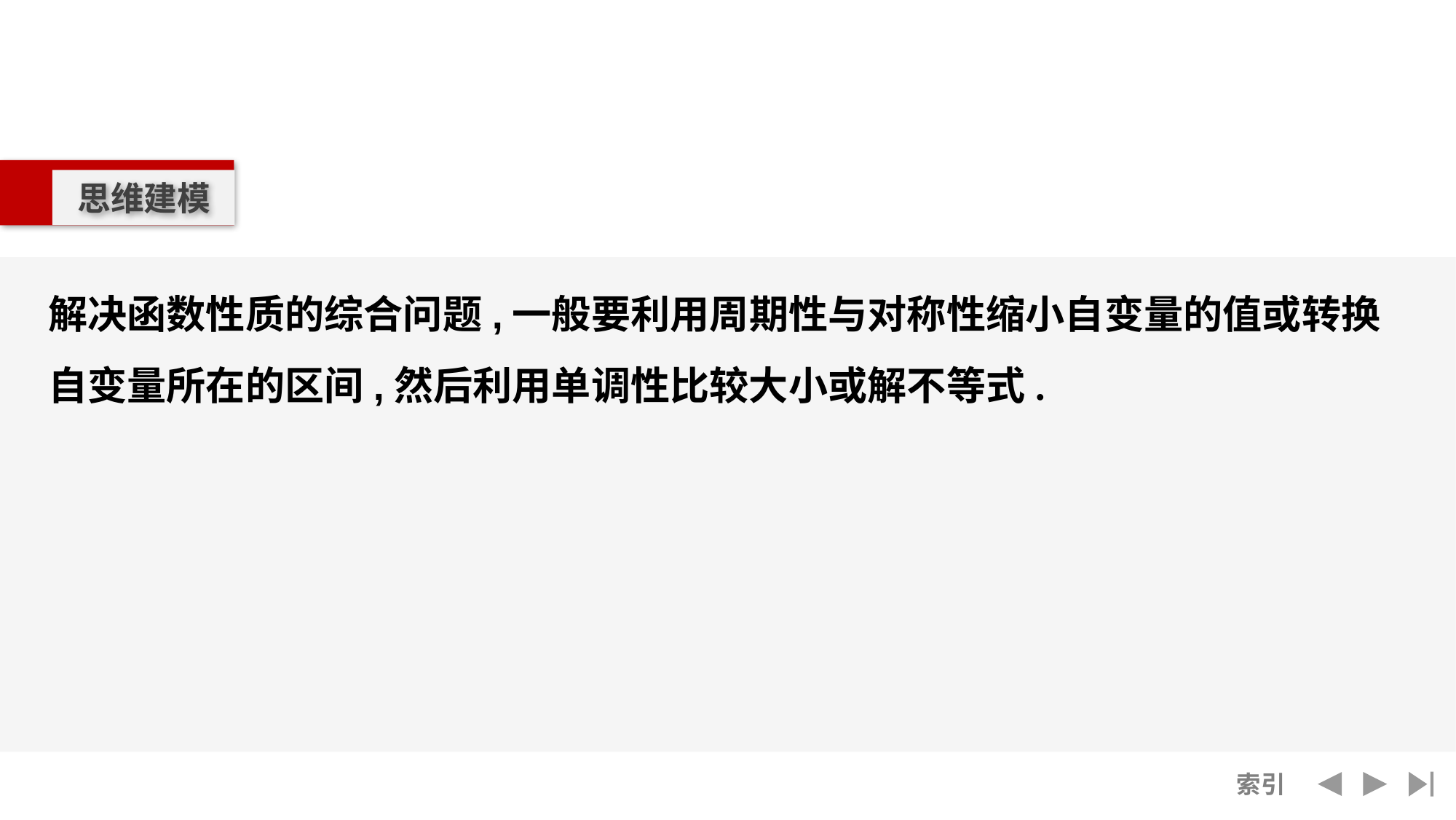

思维建模

解决函数性质的综合问题,一般要利用周期性与对称性缩小自变量的值或转换自变量所在的区间,然后利用单调性比较大小或解不等式.